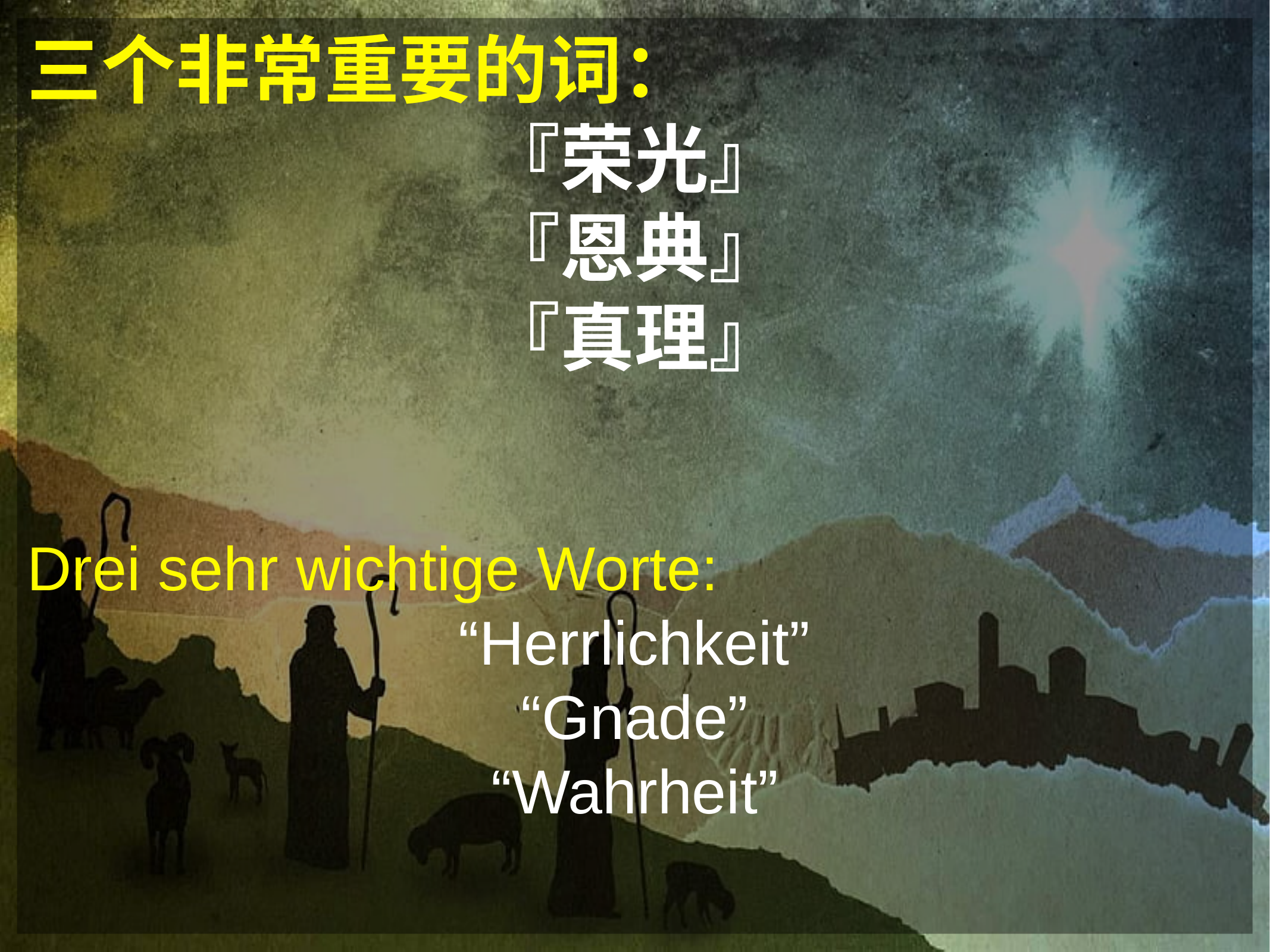

# 三个非常重要的词：
『荣光』
『恩典』
『真理』

Drei sehr wichtige Worte:
“Herrlichkeit”
“Gnade”
“Wahrheit”